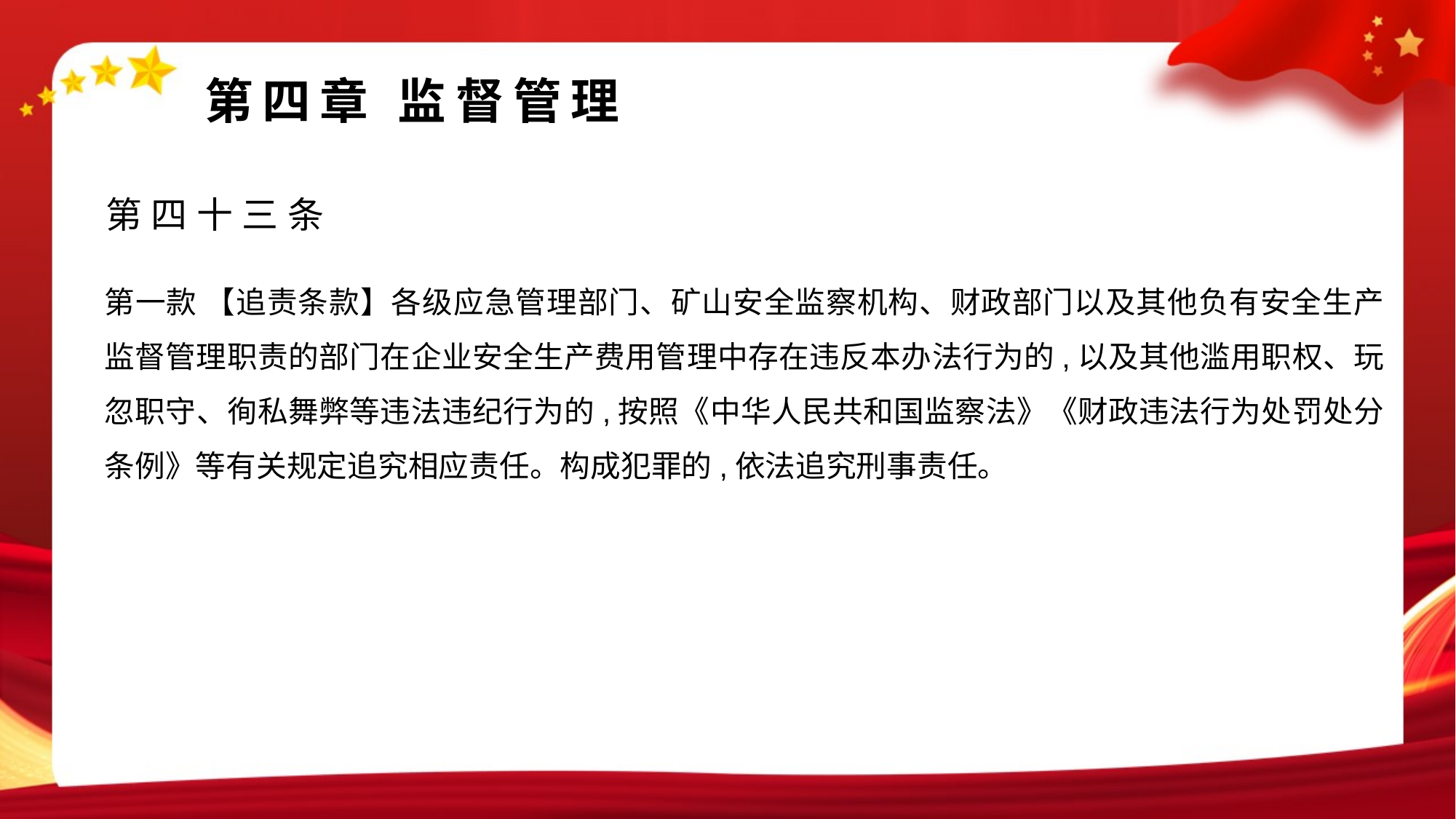

#
第四章 监督管理
第四十三条
第一款 【追责条款】各级应急管理部门、矿山安全监察机构、财政部门以及其他负有安全生产监督管理职责的部门在企业安全生产费用管理中存在违反本办法行为的,以及其他滥用职权、玩忽职守、徇私舞弊等违法违纪行为的,按照《中华人民共和国监察法》《财政违法行为处罚处分条例》等有关规定追究相应责任。构成犯罪的,依法追究刑事责任。